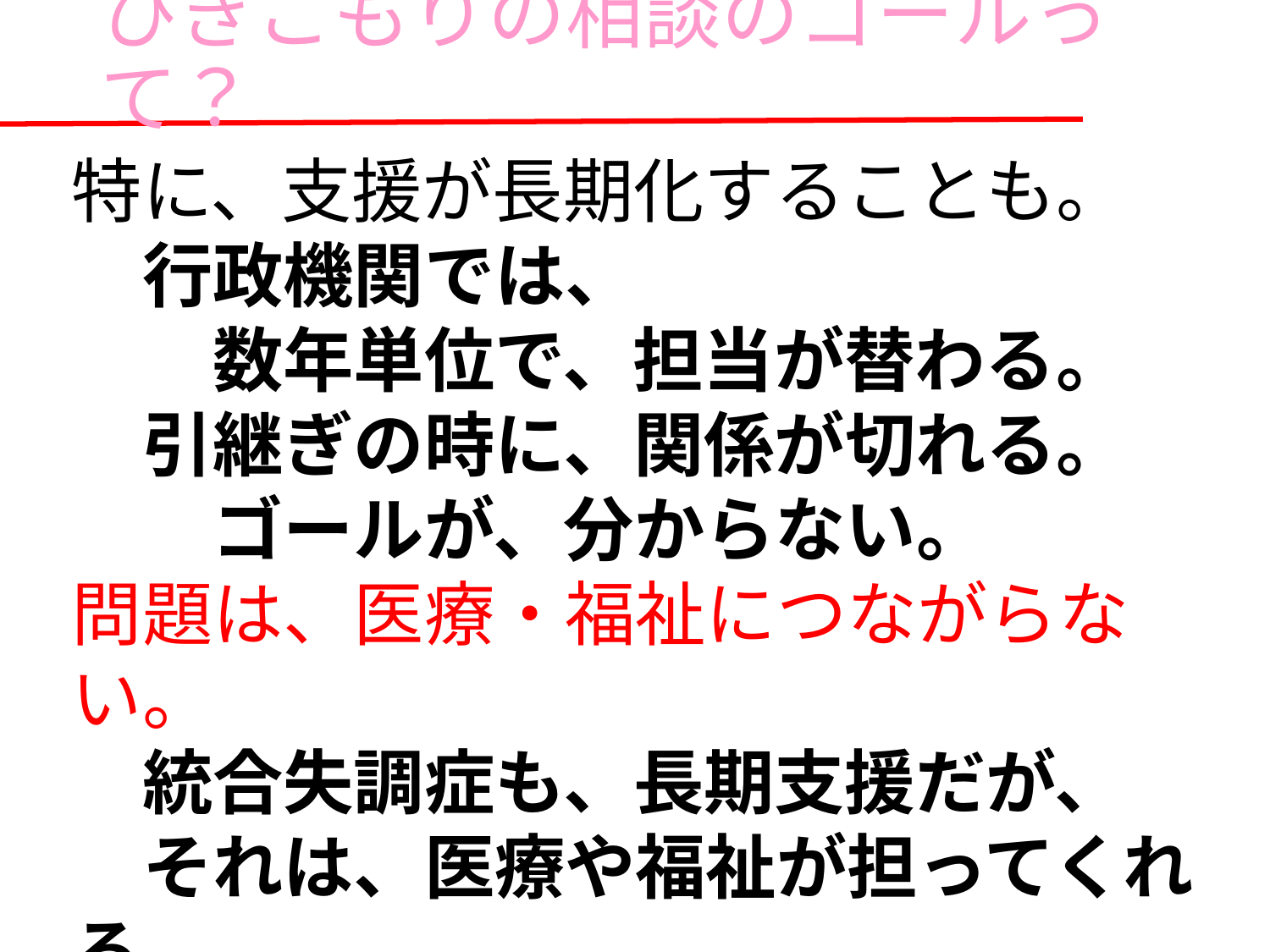

# ひきこもりの相談のゴールって？
特に、支援が長期化することも。
　行政機関では、
　　数年単位で、担当が替わる。
　引継ぎの時に、関係が切れる。
　　ゴールが、分からない。
問題は、医療・福祉につながらない。
　統合失調症も、長期支援だが、
　それは、医療や福祉が担ってくれる。
行政としての長期化対応は？